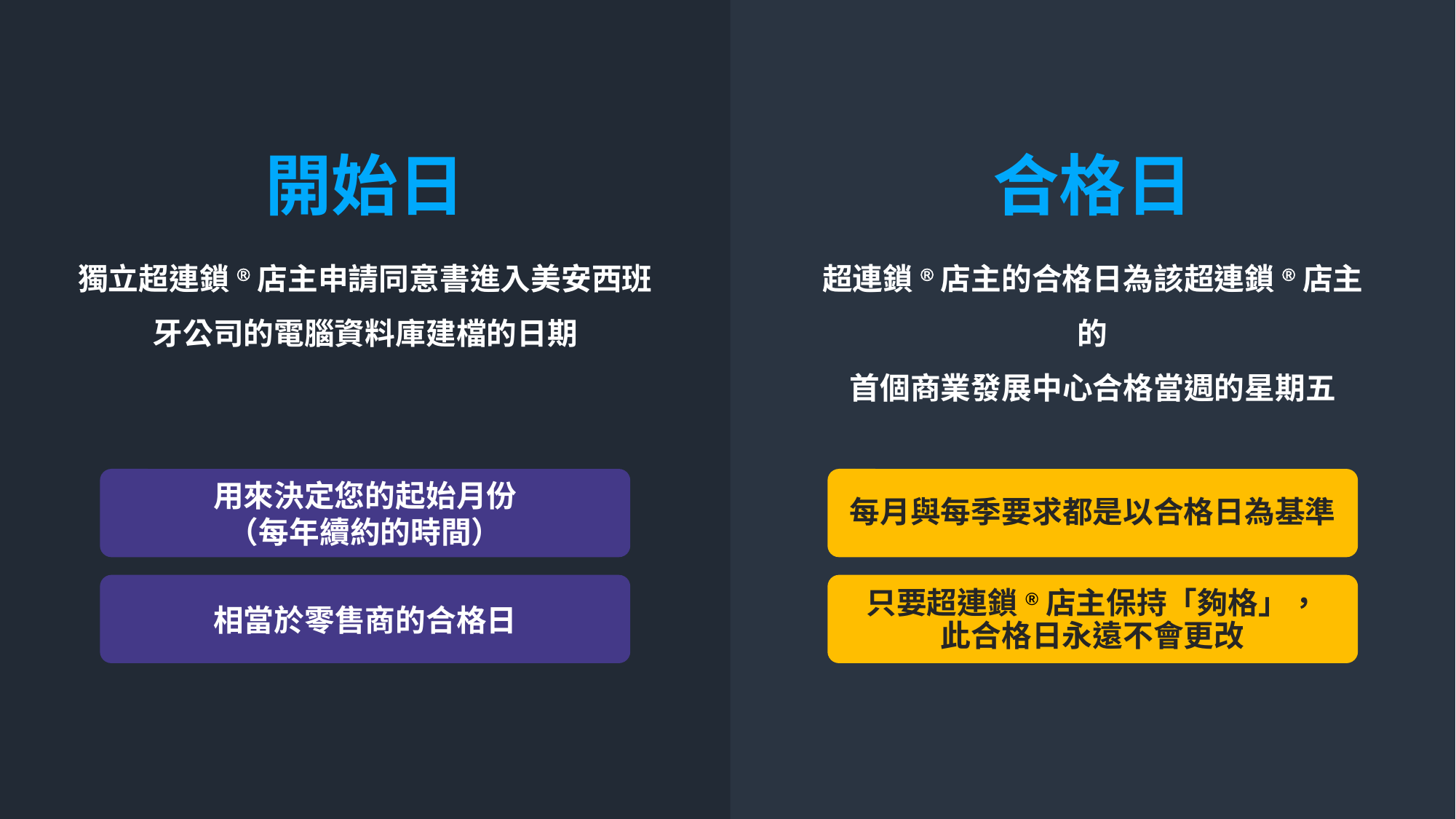

合格日
超連鎖®店主的合格日為該超連鎖®店主的
首個商業發展中心合格當週的星期五
開始日
獨立超連鎖®店主申請同意書進入美安西班牙公司的電腦資料庫建檔的日期

用來決定您的起始月份
（每年續約的時間）
每月與每季要求都是以合格日為基準
相當於零售商的合格日

只要超連鎖®店主保持「夠格」，
此合格日永遠不會更改